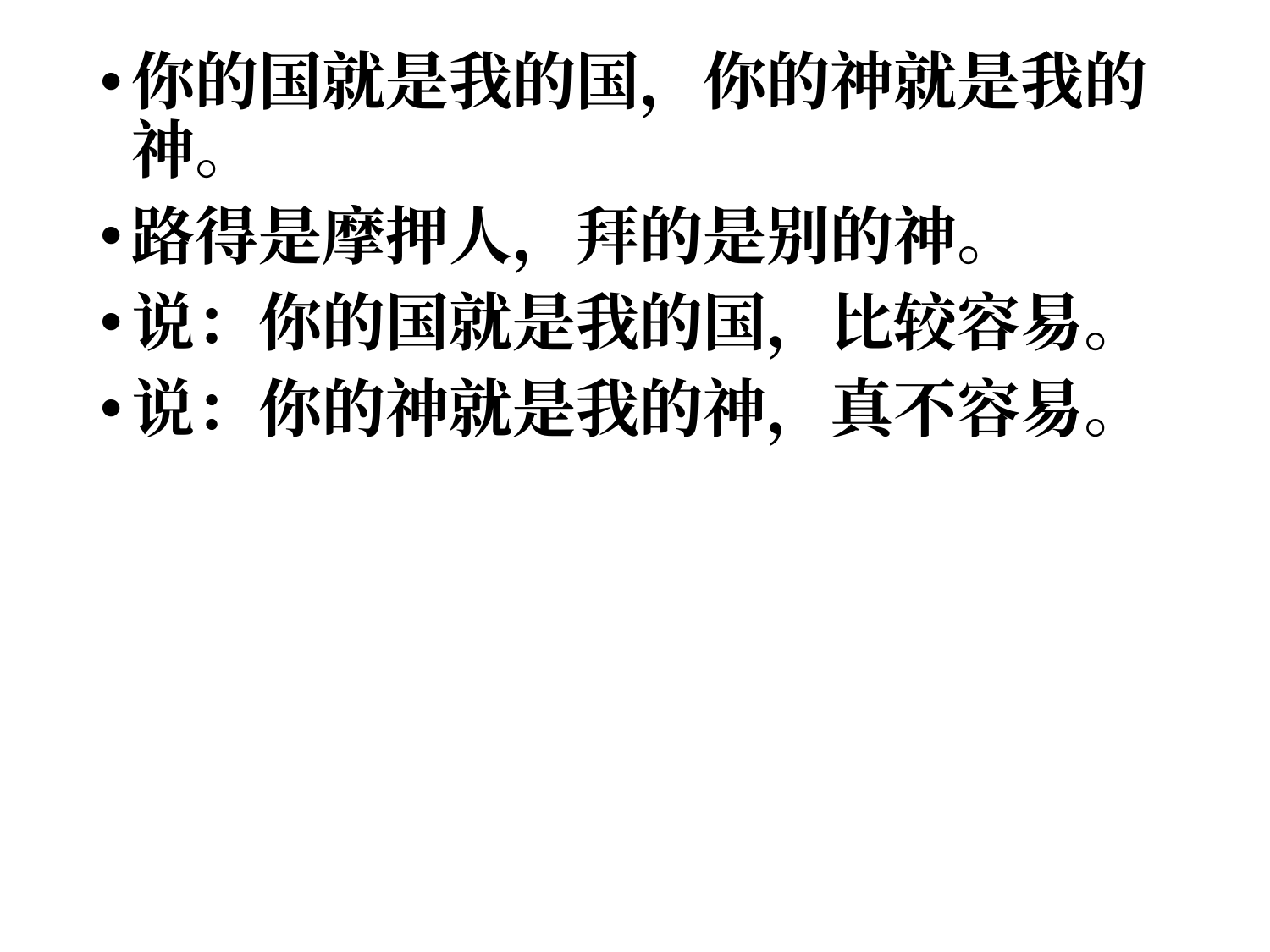

你的国就是我的国，你的神就是我的神。
路得是摩押人，拜的是别的神。
说：你的国就是我的国，比较容易。
说：你的神就是我的神，真不容易。